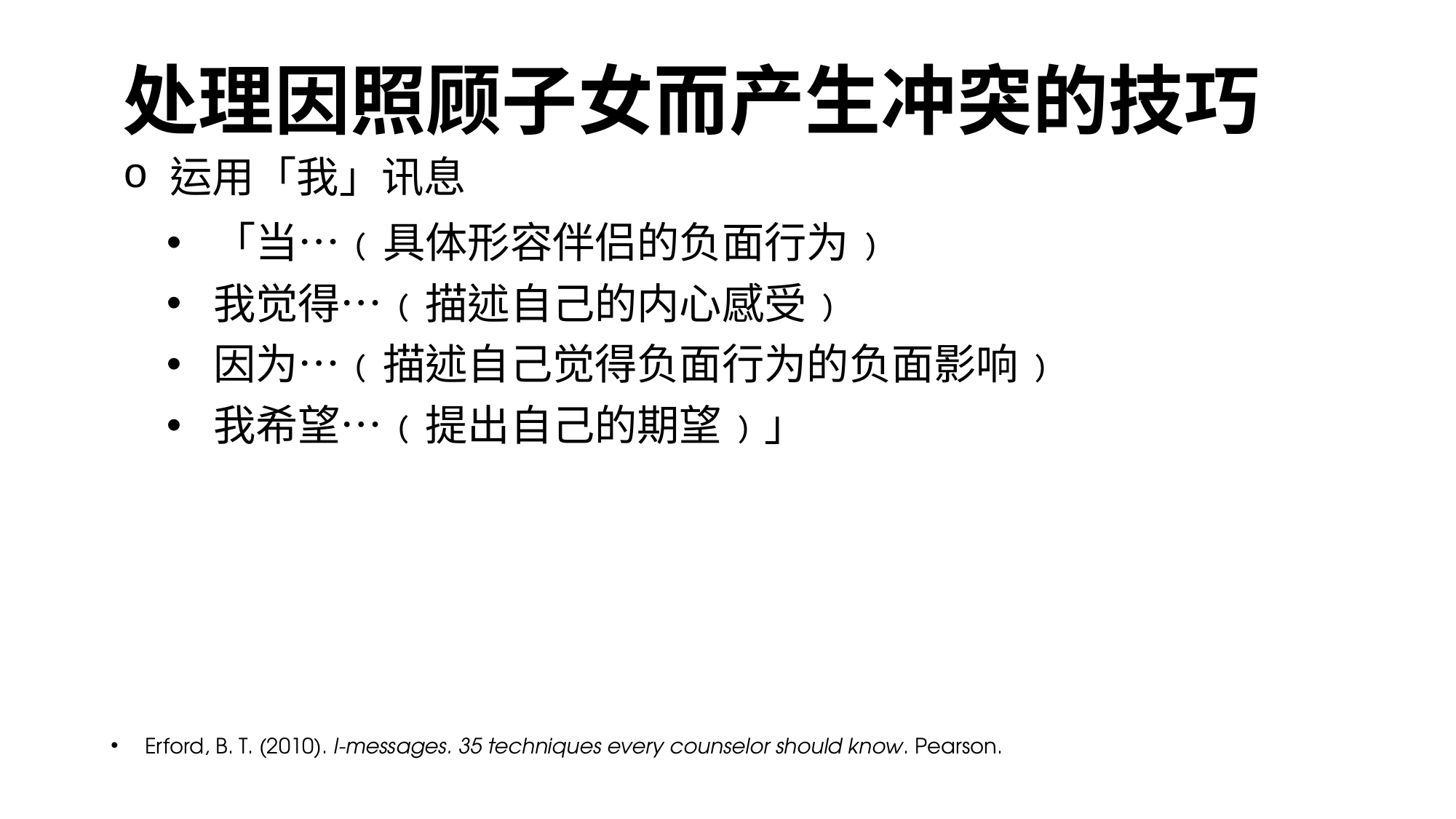

# 处理因照顾子女而产生冲突的技巧
 运用「我」讯息
 「当…﹙具体形容伴侣的负面行为﹚
 我觉得…﹙描述自己的内心感受﹚
 因为…﹙描述自己觉得负面行为的负面影响﹚
 我希望…﹙提出自己的期望﹚」
Erford, B. T. (2010). I-messages. 35 techniques every counselor should know. Pearson.